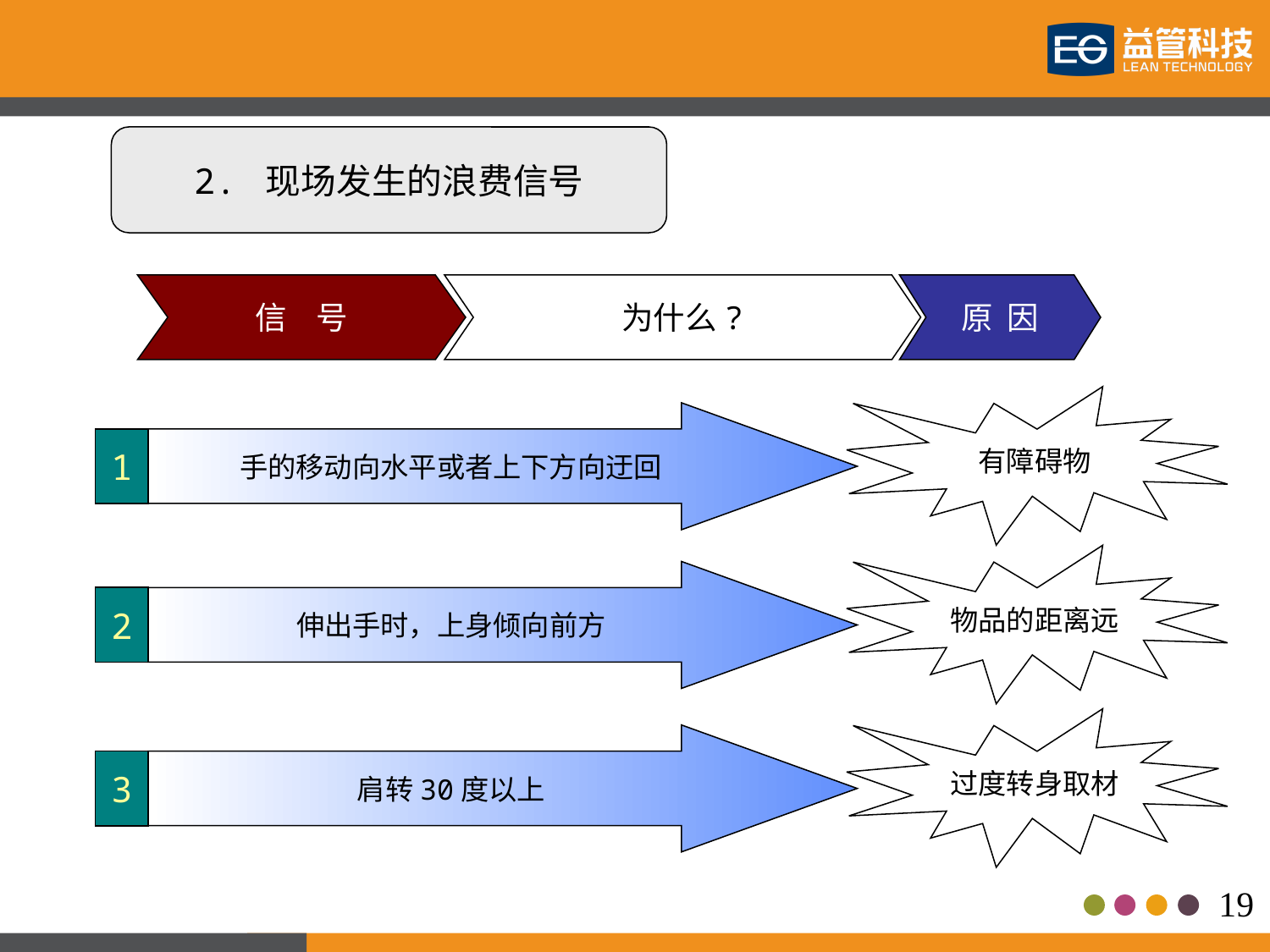

2. 现场发生的浪费信号
信    号
为什么?
原  因
有障碍物
手的移动向水平或者上下方向迂回
1
物品的距离远
伸出手时，上身倾向前方
2
过度转身取材
肩转30度以上
3